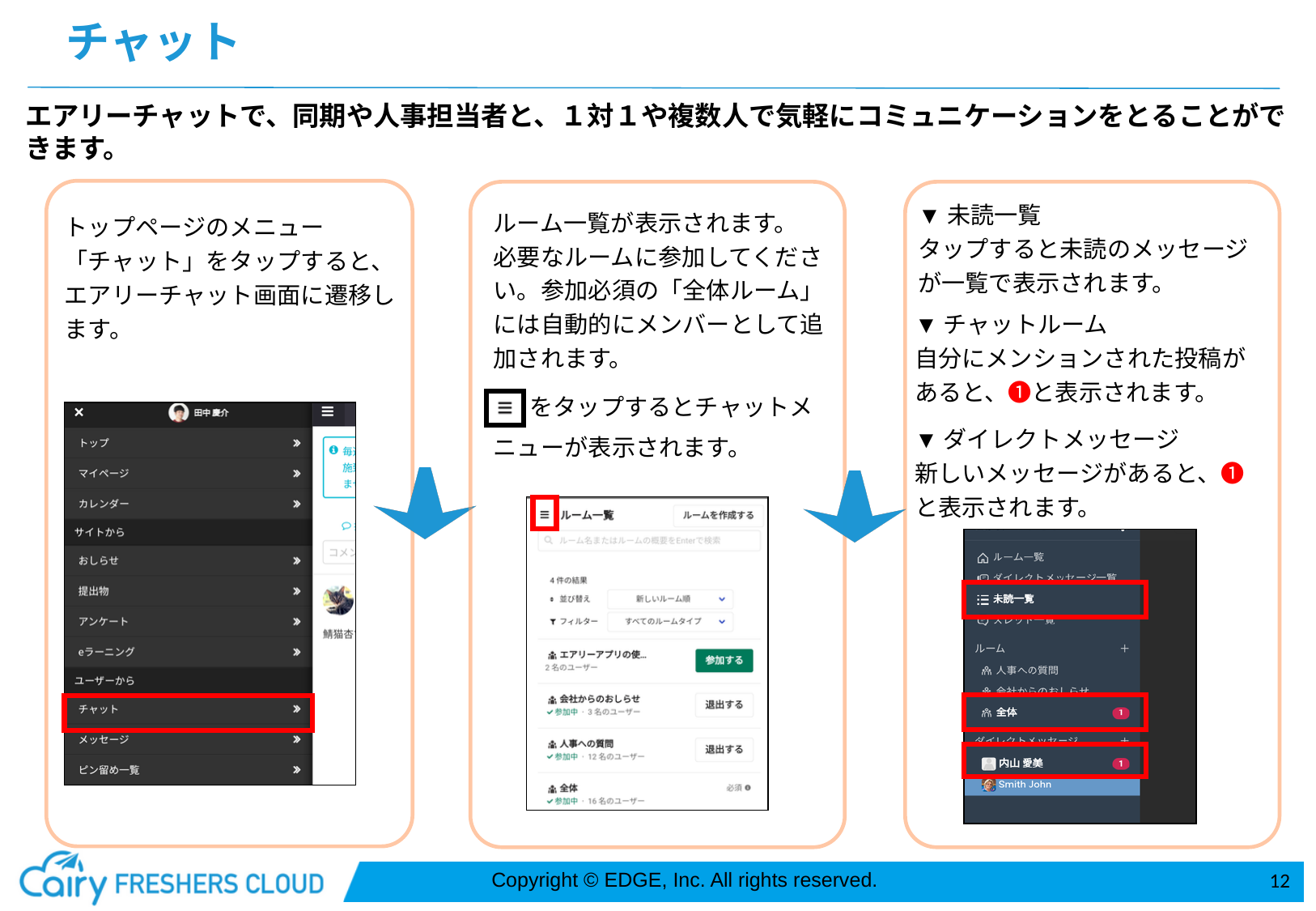

チャット

エアリーチャットで、同期や人事担当者と、１対１や複数人で気軽にコミュニケーションをとることができます。

▼未読一覧
タップすると未読のメッセージが一覧で表示されます。
ルーム一覧が表示されます。
必要なルームに参加してください。参加必須の「全体ルーム」には自動的にメンバーとして追加されます。
トップページのメニュー
「チャット」をタップすると、エアリーチャット画面に遷移します。
▼チャットルーム
自分にメンションされた投稿があると、❶と表示されます。

をタップするとチャットメ

▼ダイレクトメッセージ
新しいメッセージがあると、❶と表示されます。

ニューが表示されます。

12

Copyright © EDGE, Inc. All rights reserved.